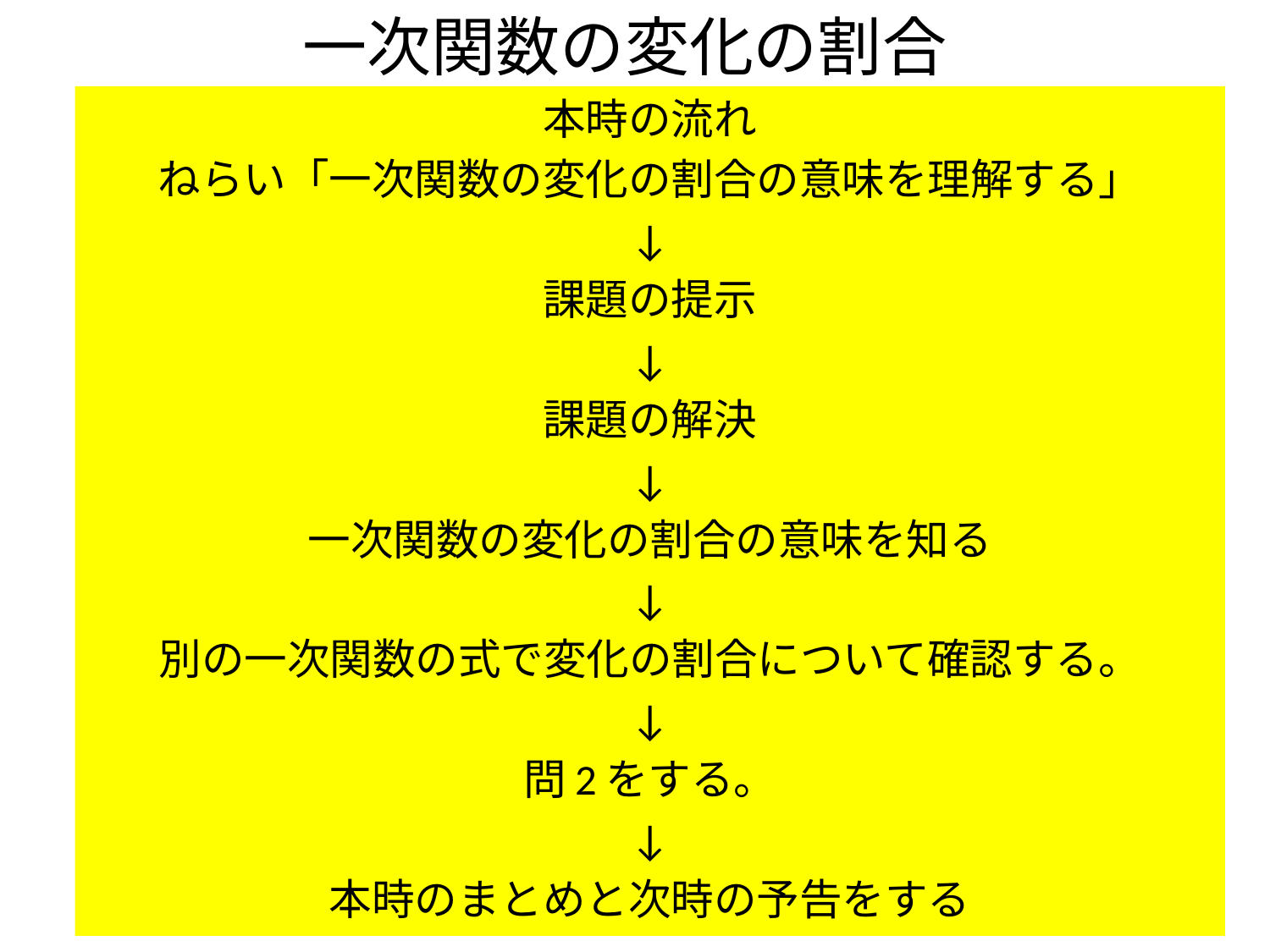

# 一次関数の変化の割合
本時の流れ
ねらい「一次関数の変化の割合の意味を理解する」
↓
課題の提示
↓
課題の解決
↓
一次関数の変化の割合の意味を知る
↓
別の一次関数の式で変化の割合について確認する。
↓
問2をする。
↓
本時のまとめと次時の予告をする